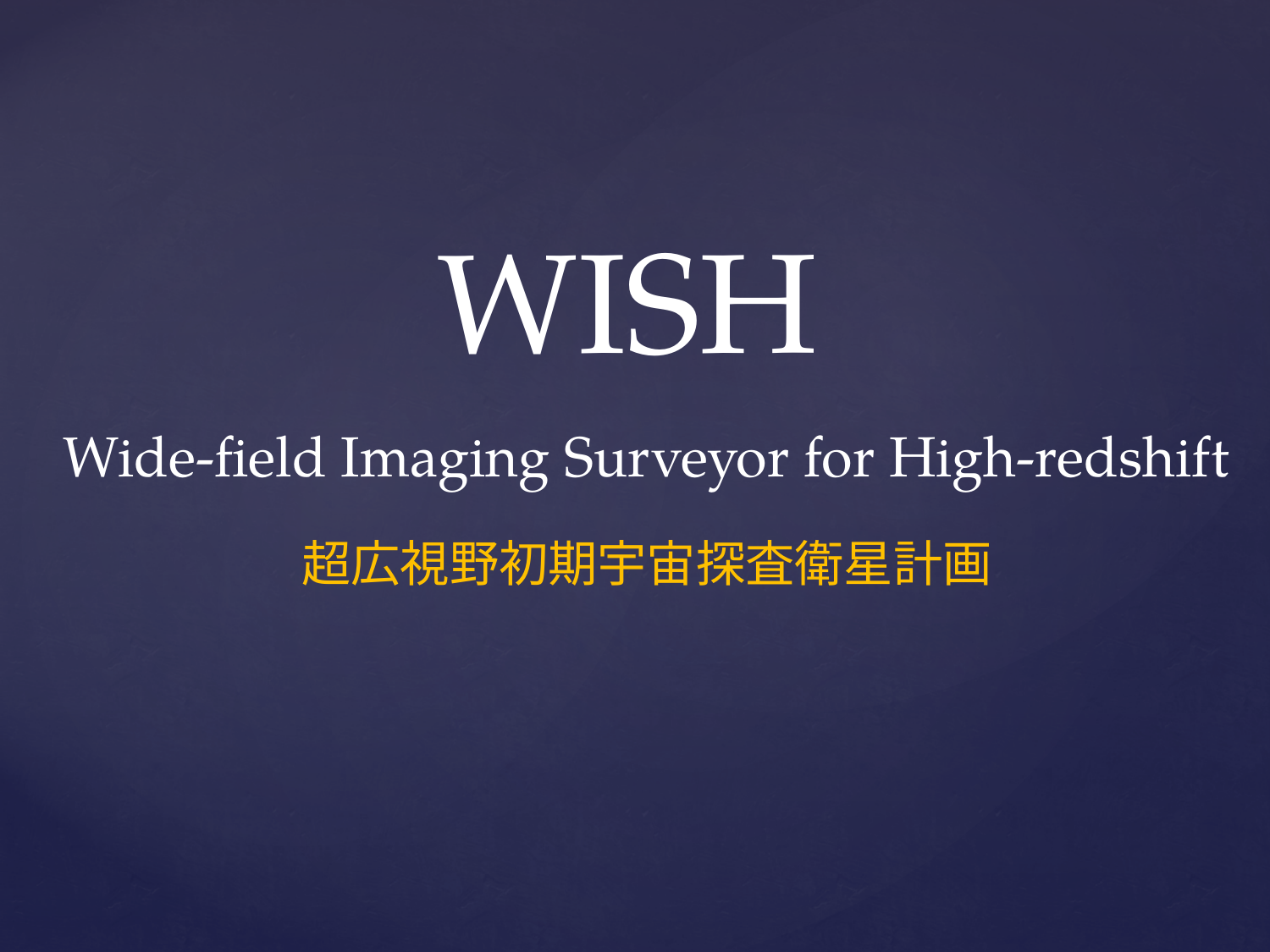

WISH
Wide-field Imaging Surveyor for High-redshift
超広視野初期宇宙探査衛星計画